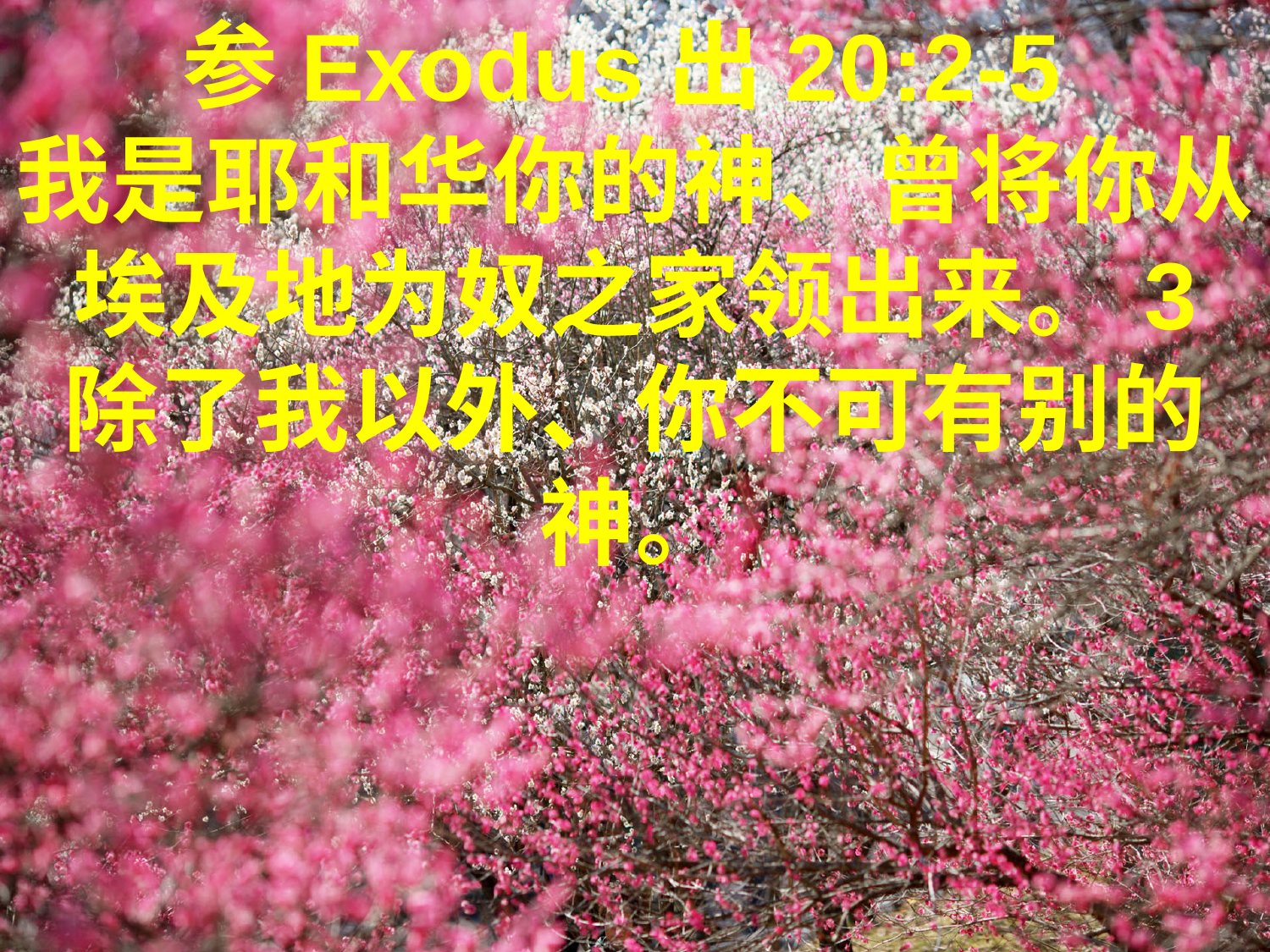

参Exodus出20:2-5
我是耶和华你的神、曾将你从埃及地为奴之家领出来。3 除了我以外、你不可有别的神。